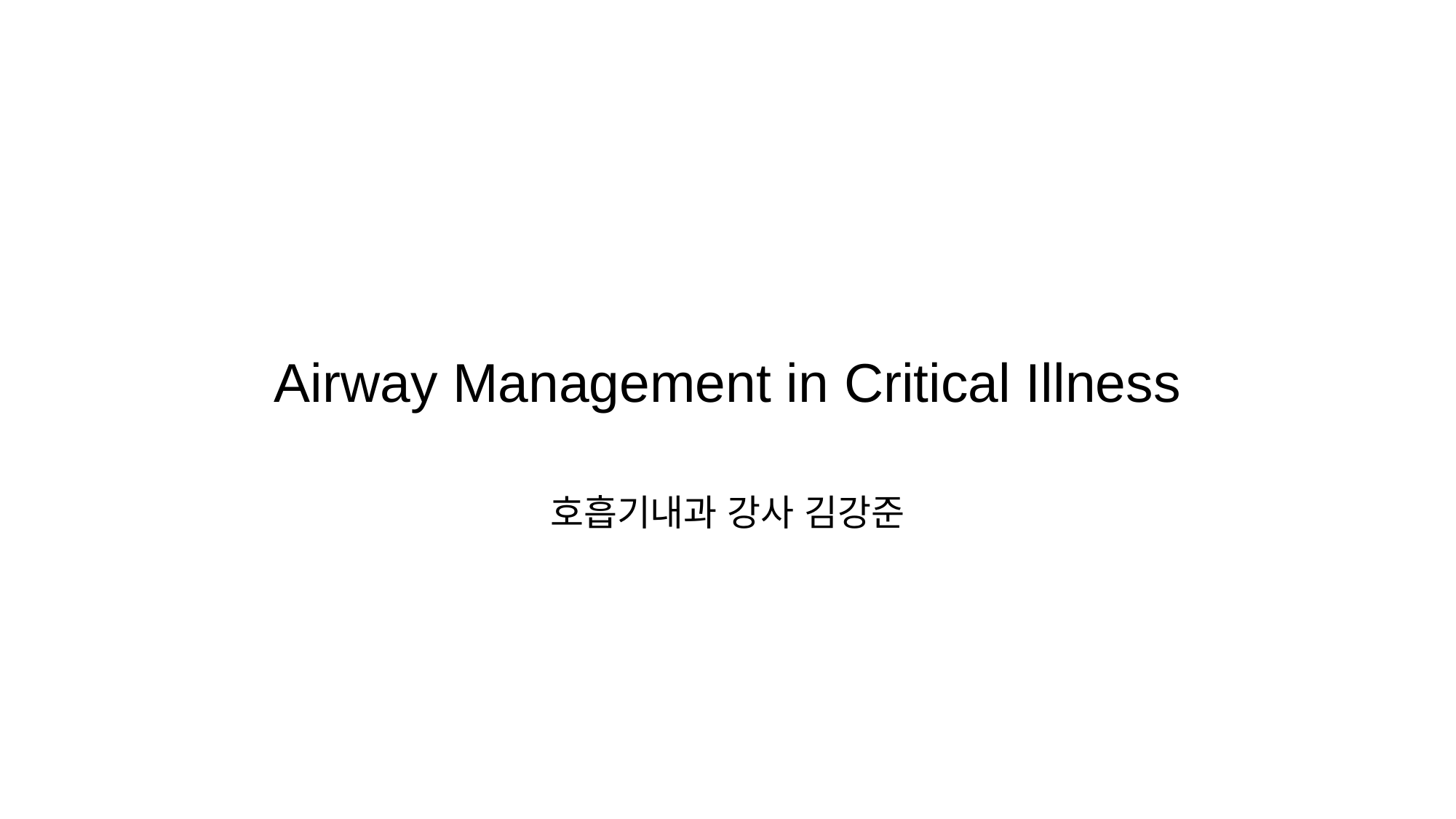

# Airway Management in Critical Illness

호흡기내과 강사 김강준